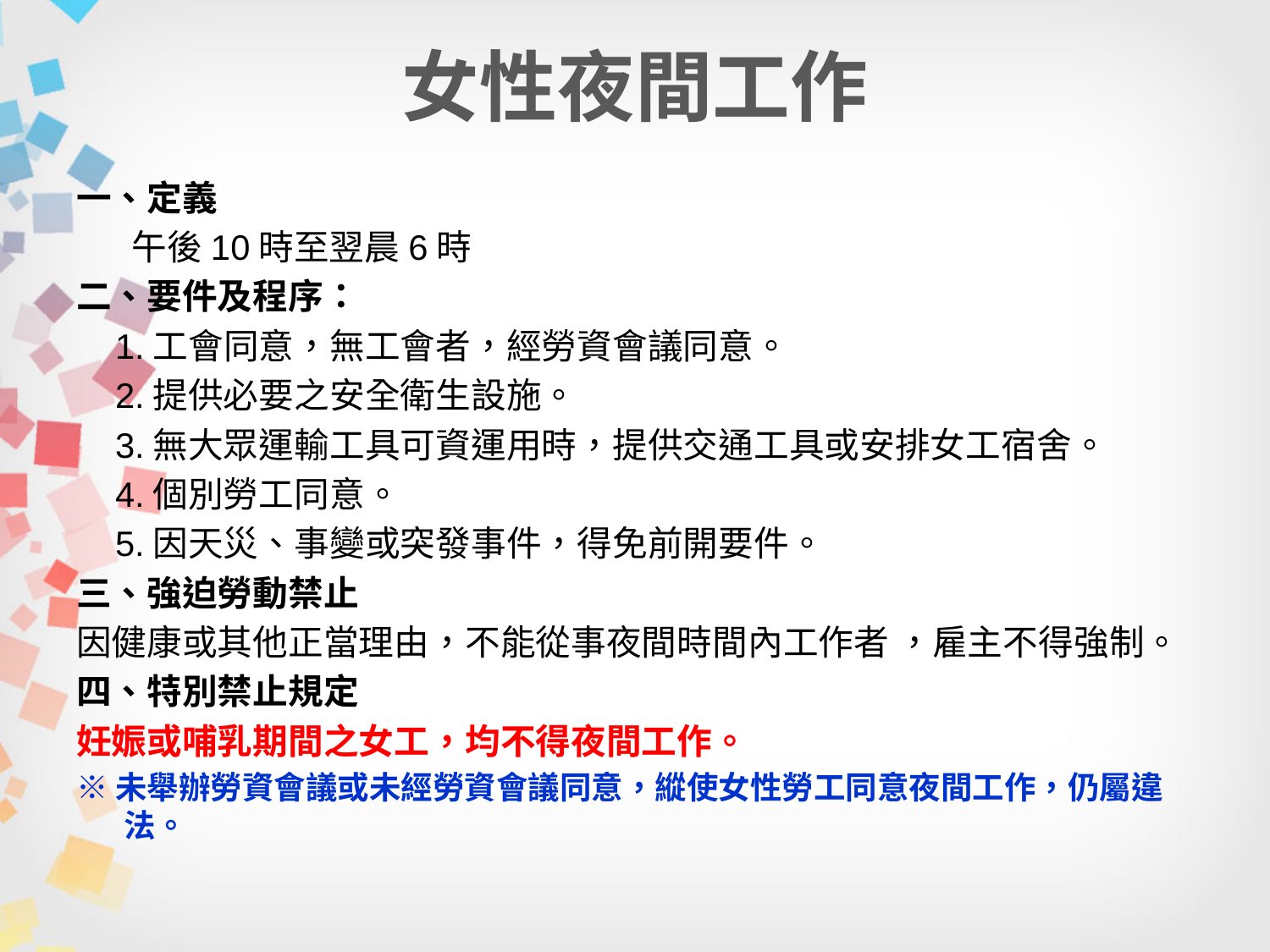

# 女性夜間工作
一、定義
      午後10時至翌晨6時
二、要件及程序：
    1.工會同意，無工會者，經勞資會議同意。
    2.提供必要之安全衛生設施。
    3.無大眾運輸工具可資運用時，提供交通工具或安排女工宿舍。
    4.個別勞工同意。
    5.因天災、事變或突發事件，得免前開要件。
三、強迫勞動禁止
因健康或其他正當理由，不能從事夜間時間內工作者 ，雇主不得強制。
四、特別禁止規定
妊娠或哺乳期間之女工，均不得夜間工作。
※未舉辦勞資會議或未經勞資會議同意，縱使女性勞工同意夜間工作，仍屬違法。